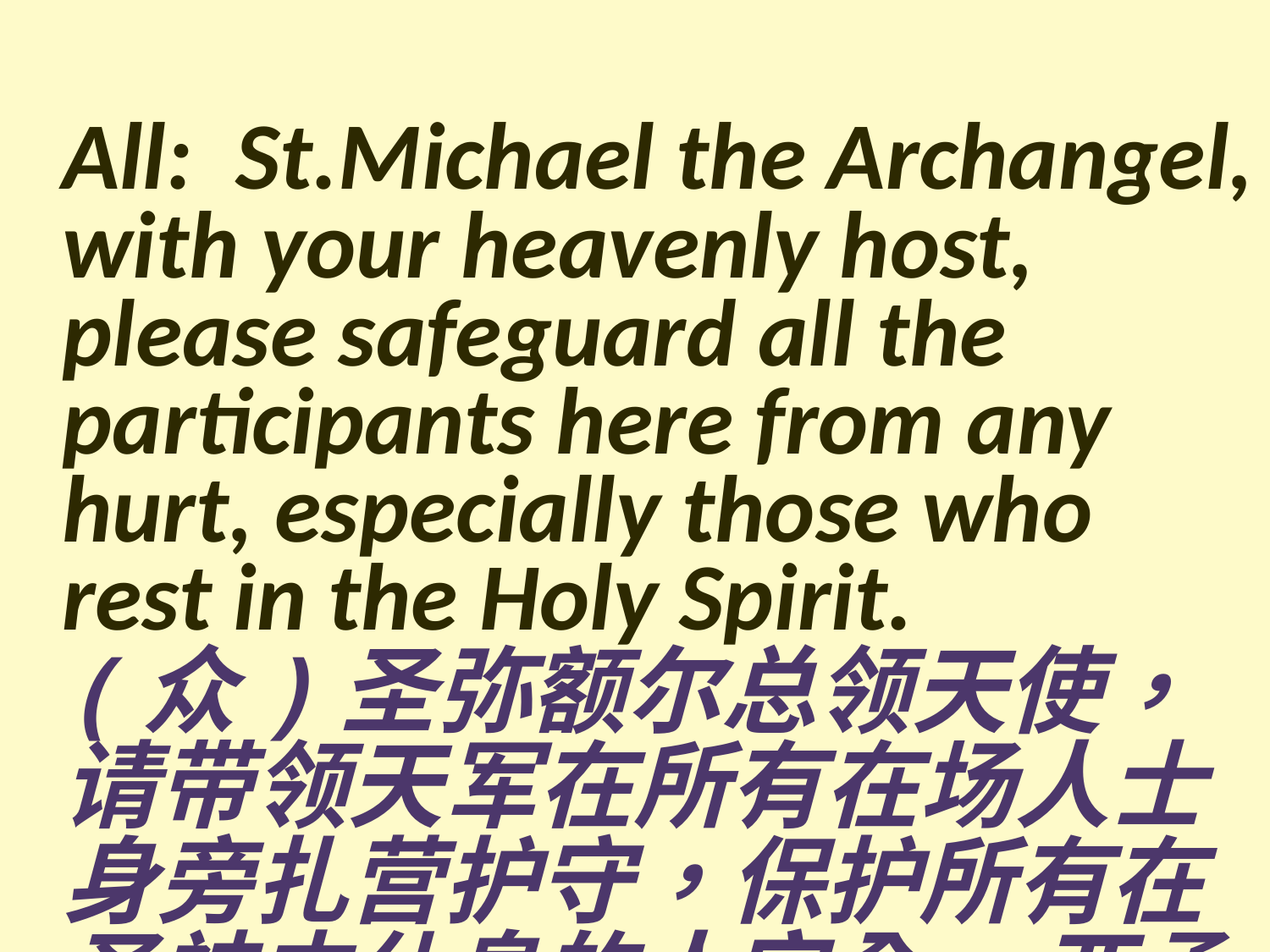

All:  St.Michael the Archangel, with your heavenly host, please safeguard all the participants here from any hurt, especially those who rest in the Holy Spirit.
(众)圣弥额尔总领天使，请带领天军在所有在场人士身旁扎营护守，保护所有在圣神内休息的人安全。 亚孟。